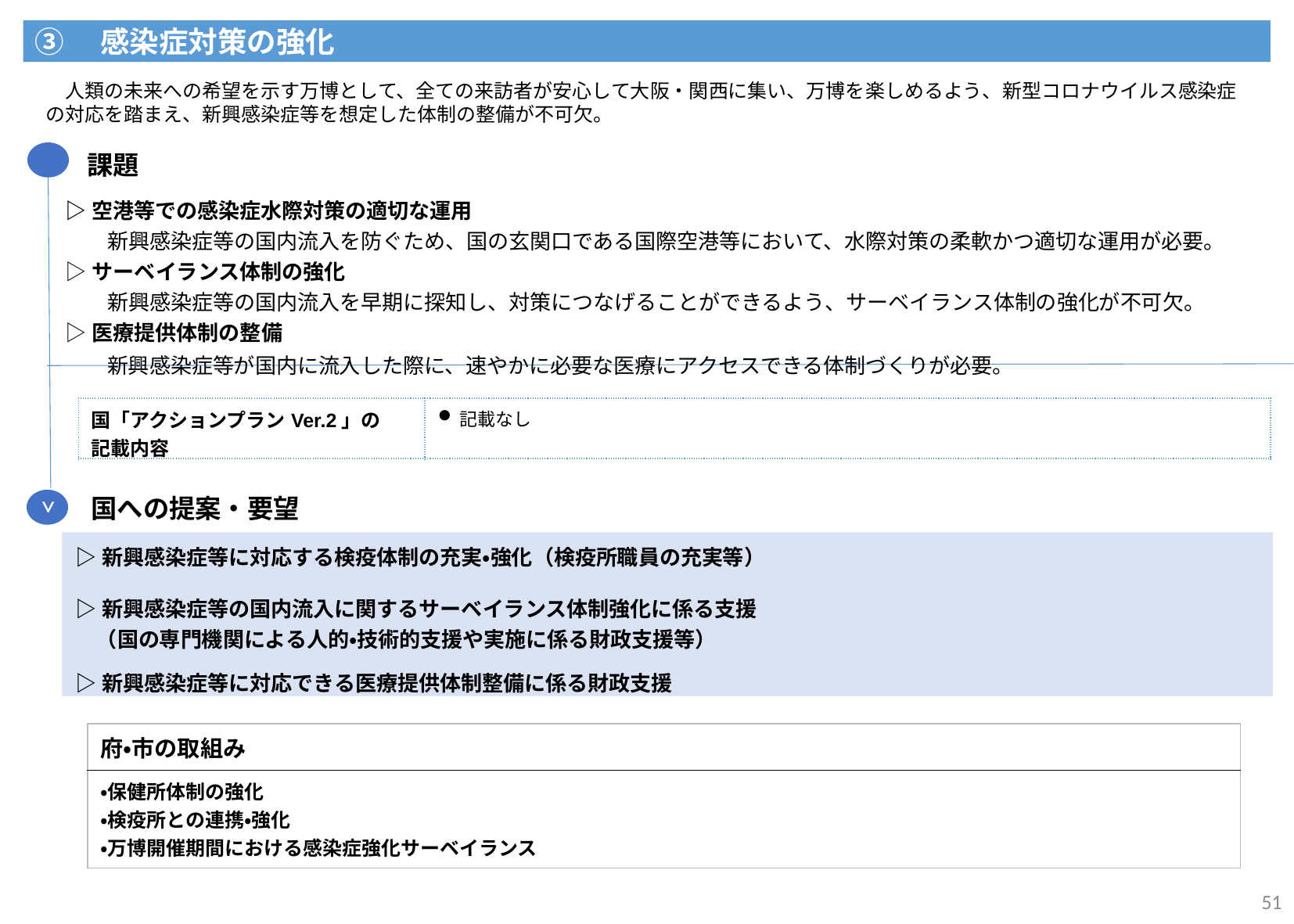

③　感染症対策の強化
　人類の未来への希望を示す万博として、全ての来訪者が安心して大阪・関西に集い、万博を楽しめるよう、新型コロナウイルス感染症の対応を踏まえ、新興感染症等を想定した体制の整備が不可欠。

課題
| ▷空港等での感染症水際対策の適切な運用 　　新興感染症等の国内流入を防ぐため、国の玄関口である国際空港等において、水際対策の柔軟かつ適切な運用が必要。 ▷サーベイランス体制の強化 　　新興感染症等の国内流入を早期に探知し、対策につなげることができるよう、サーベイランス体制の強化が不可欠。　 ▷医療提供体制の整備 　　新興感染症等が国内に流入した際に、速やかに必要な医療にアクセスできる体制づくりが必要。 |
| --- |
| 国「アクションプランVer.2」の 記載内容 | 記載なし |
| --- | --- |
>
国への提案・要望

| ▷新興感染症等に対応する検疫体制の充実・強化（検疫所職員の充実等） ▷新興感染症等の国内流入に関するサーベイランス体制強化に係る支援 　（国の専門機関による人的・技術的支援や実施に係る財政支援等） ▷新興感染症等に対応できる医療提供体制整備に係る財政支援 |
| --- |
| 府・市の取組み |
| --- |
| ・保健所体制の強化 ・検疫所との連携・強化 ・万博開催期間における感染症強化サーベイランス |

51